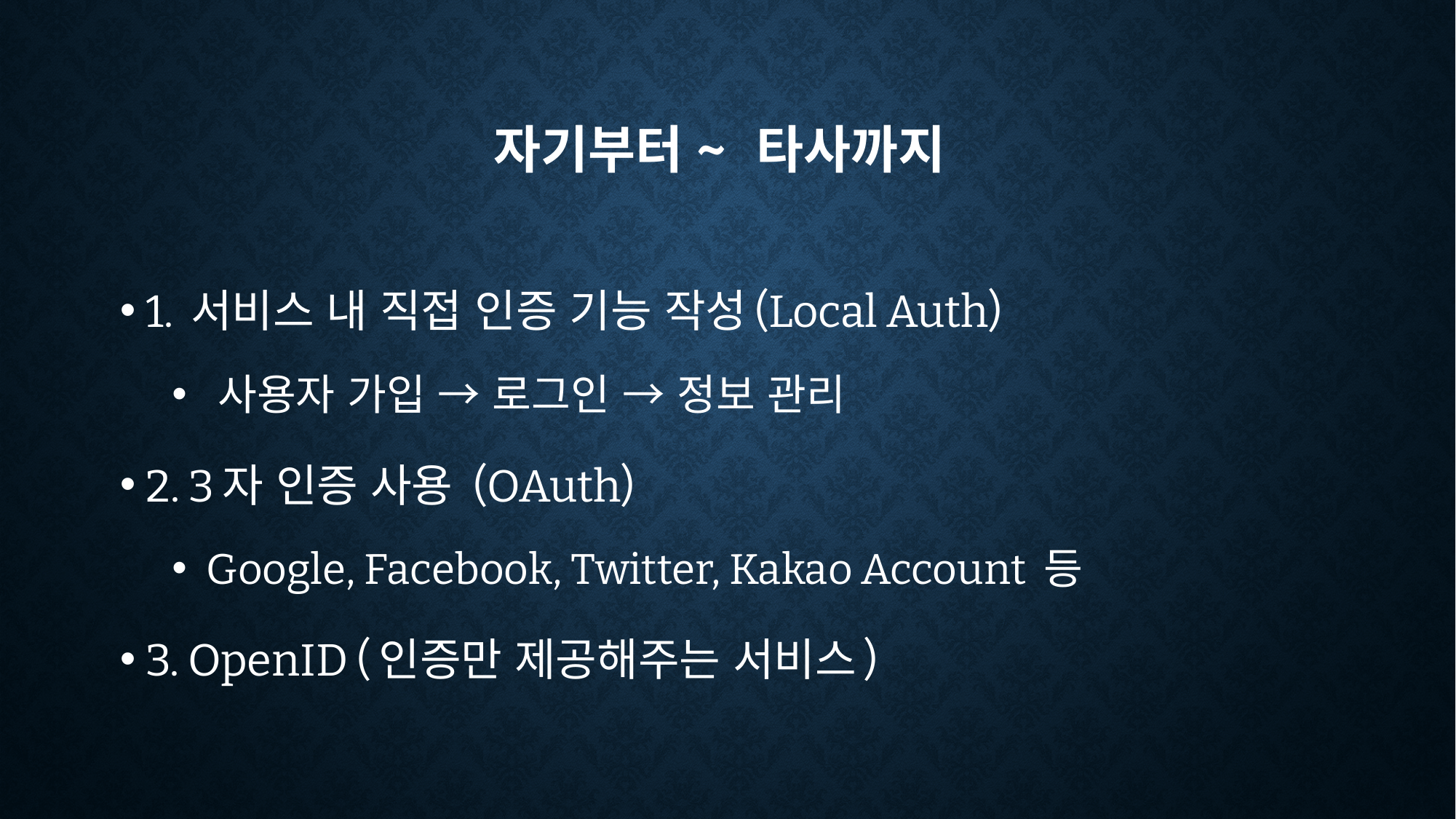

# 자기부터~ 타사까지
1. 서비스 내 직접 인증 기능 작성(Local Auth)
 사용자 가입 → 로그인 → 정보 관리
2. 3자 인증 사용 (OAuth)
 Google, Facebook, Twitter, Kakao Account 등
3. OpenID (인증만 제공해주는 서비스)